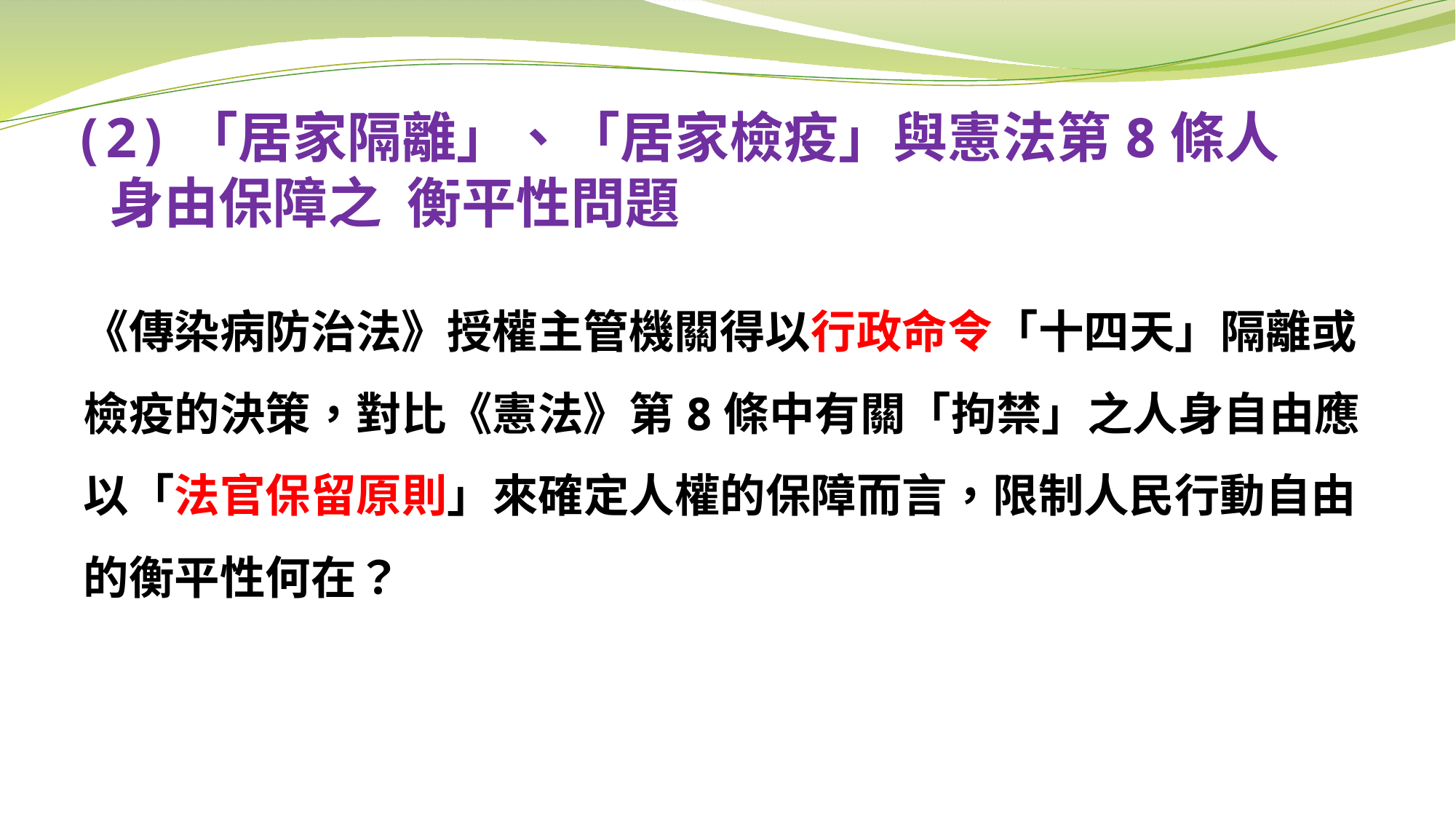

# (2)「居家隔離」、「居家檢疫」與憲法第8條人 身由保障之  衡平性問題

《傳染病防治法》授權主管機關得以行政命令「十四天」隔離或檢疫的決策，對比《憲法》第8條中有關「拘禁」之人身自由應以「法官保留原則」來確定人權的保障而言，限制人民行動自由的衡平性何在？